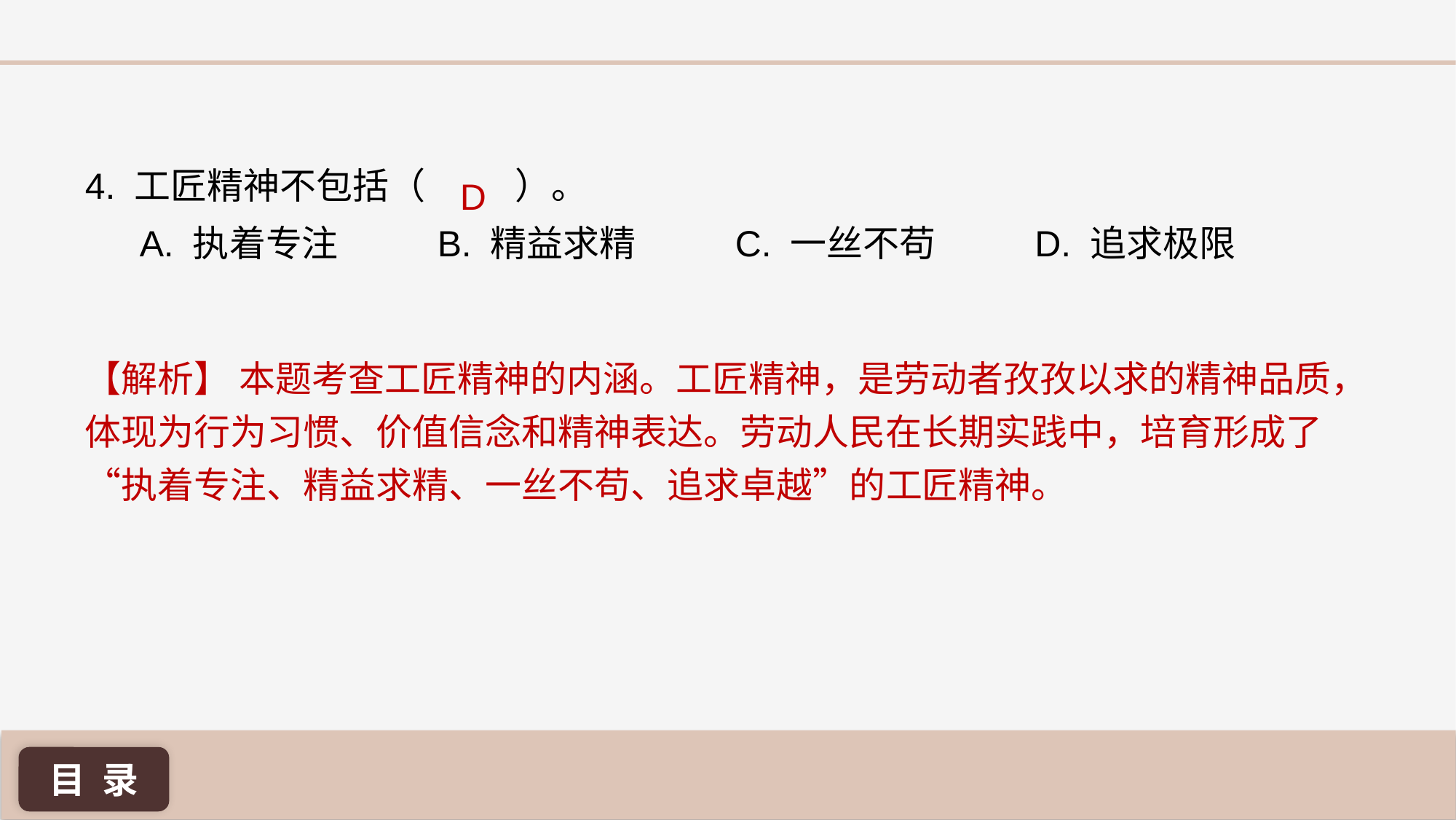

4. 工匠精神不包括（           ）。
A. 执着专注           B. 精益求精           C. 一丝不苟           D. 追求极限
D
【解析】 本题考查工匠精神的内涵。工匠精神，是劳动者孜孜以求的精神品质，体现为行为习惯、价值信念和精神表达。劳动人民在长期实践中，培育形成了“执着专注、精益求精、一丝不苟、追求卓越”的工匠精神。